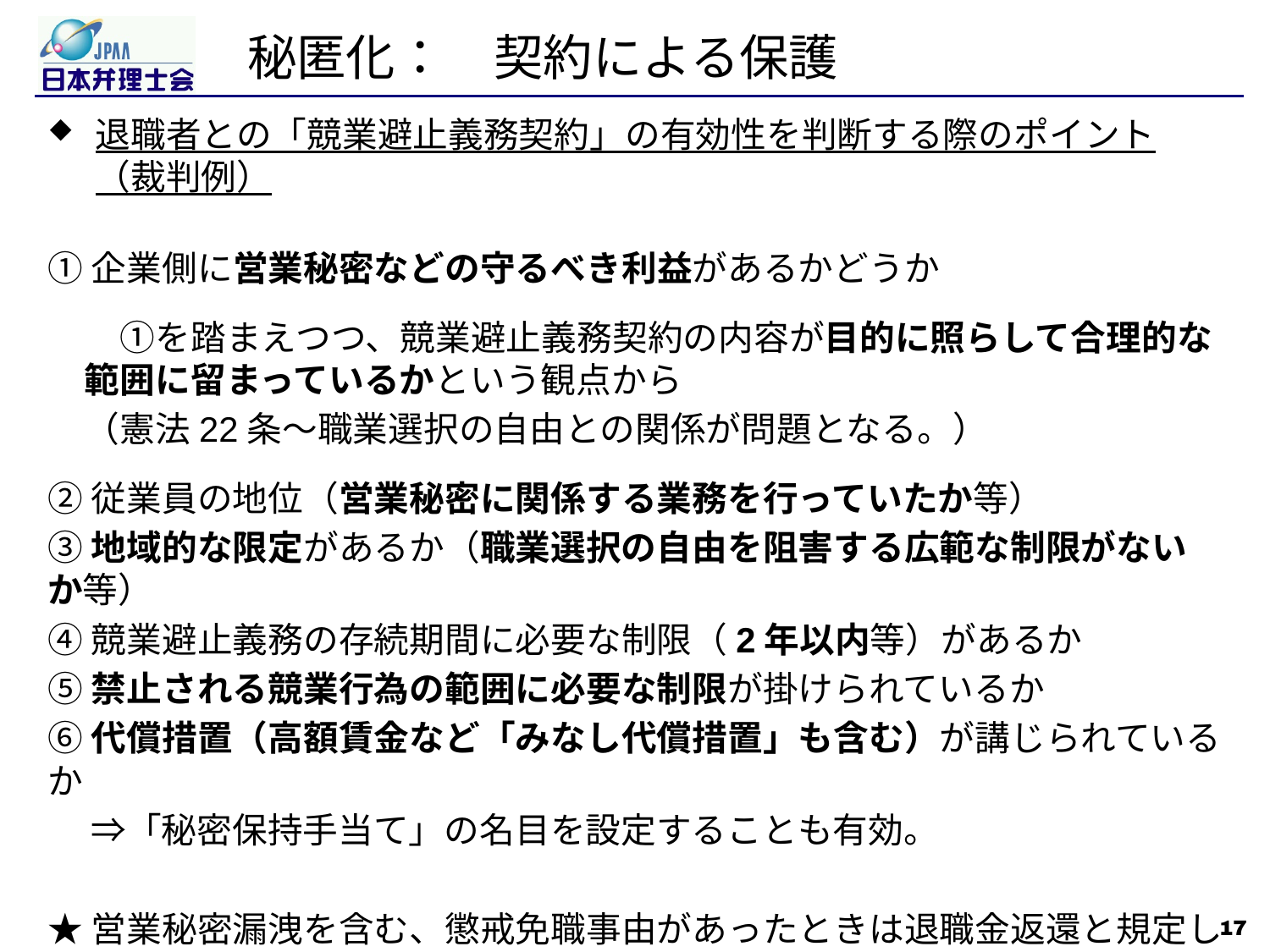

# 秘匿化：　契約による保護
退職者との「競業避止義務契約」の有効性を判断する際のポイント（裁判例）
①企業側に営業秘密などの守るべき利益があるかどうか

　①を踏まえつつ、競業避止義務契約の内容が目的に照らして合理的な範囲に留まっているかという観点から
（憲法22条～職業選択の自由との関係が問題となる。）

②従業員の地位（営業秘密に関係する業務を行っていたか等）
③地域的な限定があるか（職業選択の自由を阻害する広範な制限がないか等）
④競業避止義務の存続期間に必要な制限（2年以内等）があるか
⑤禁止される競業行為の範囲に必要な制限が掛けられているか
⑥代償措置（高額賃金など「みなし代償措置」も含む）が講じられているか
　 ⇒「秘密保持手当て」の名目を設定することも有効。

★営業秘密漏洩を含む、懲戒免職事由があったときは退職金返還と規定しておく。
Ex.)大阪地判H28.6.23平成25年（ワ）第12149号は、退職金返還請求認容

17